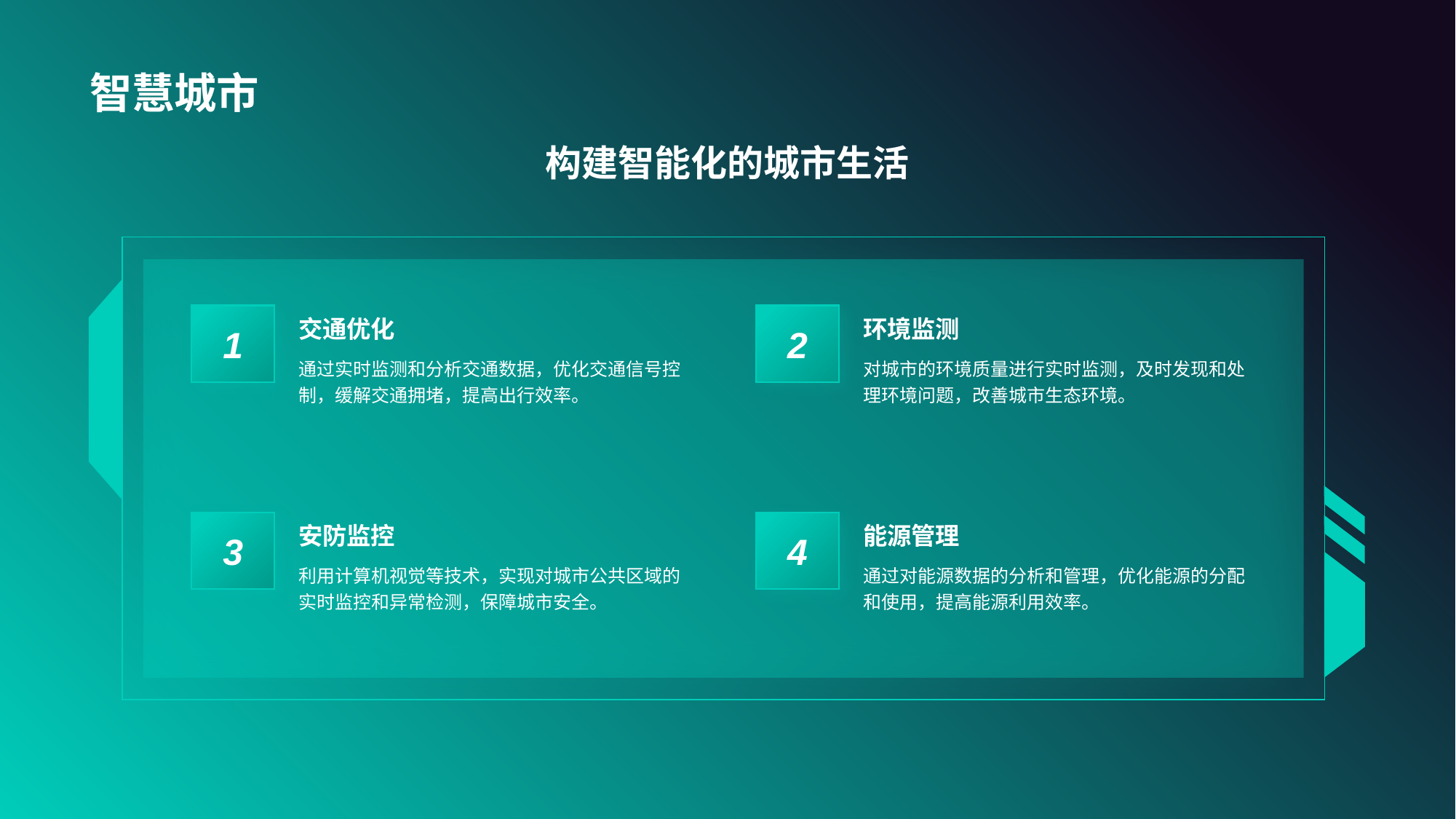

# 智慧城市
构建智能化的城市生活

交通优化
1
通过实时监测和分析交通数据，优化交通信号控制，缓解交通拥堵，提高出行效率。
环境监测
2
对城市的环境质量进行实时监测，及时发现和处理环境问题，改善城市生态环境。
安防监控
3
利用计算机视觉等技术，实现对城市公共区域的实时监控和异常检测，保障城市安全。
能源管理
4
通过对能源数据的分析和管理，优化能源的分配和使用，提高能源利用效率。